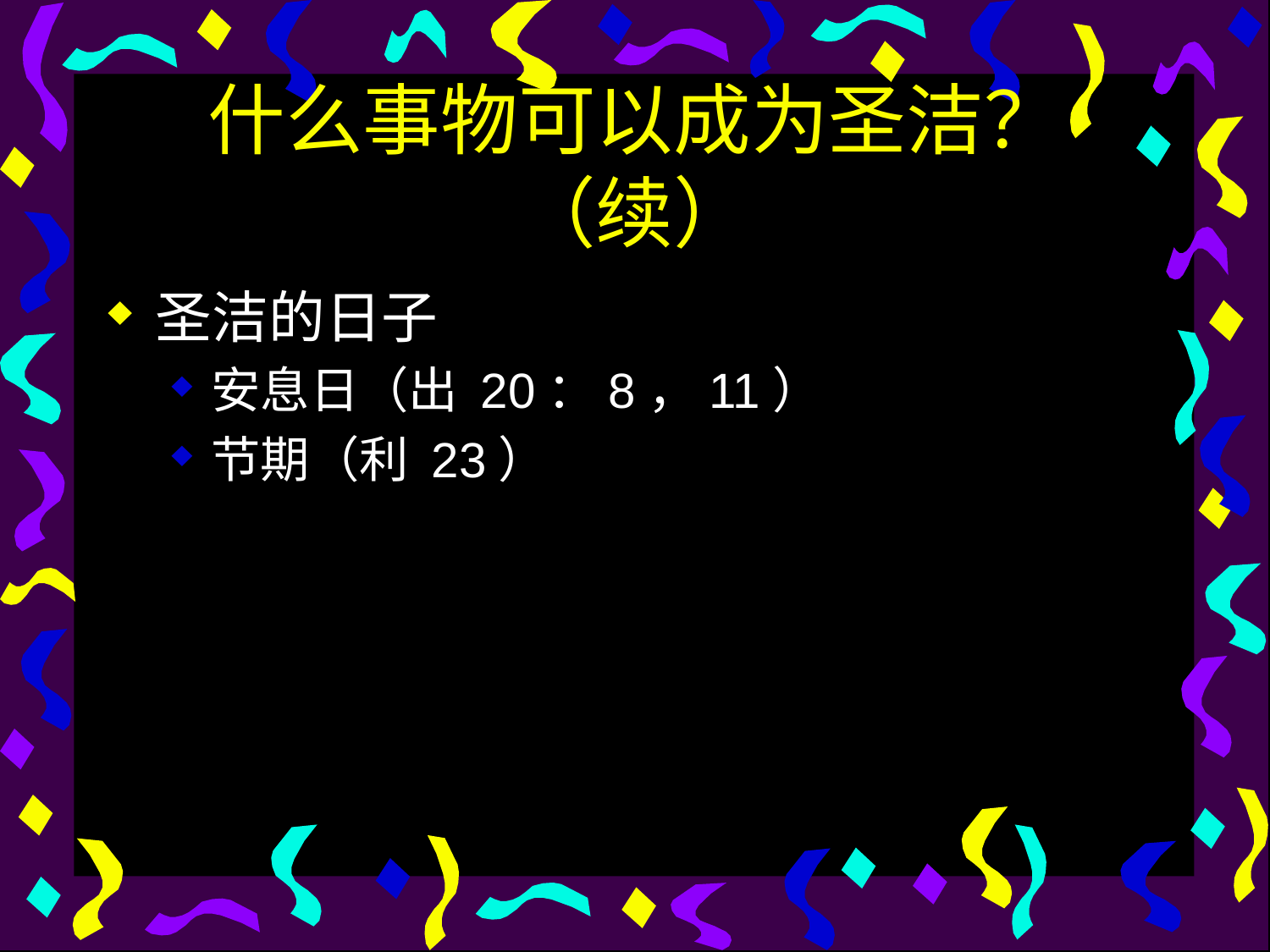

# 什么事物可以成为圣洁？（续）
圣洁的日子
安息日（出 20：8，11）
节期（利 23）